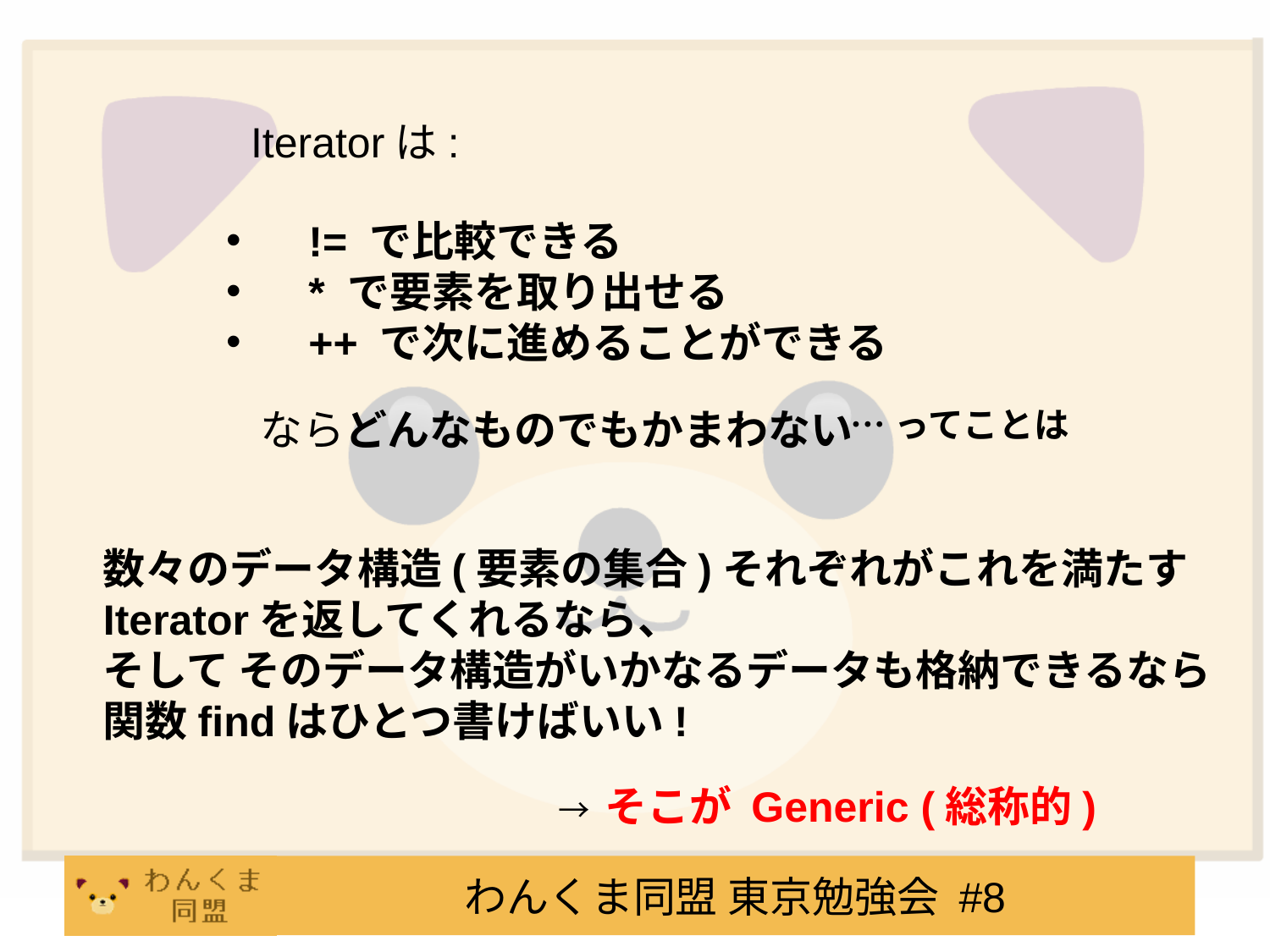

Iteratorは:
　!= で比較できる
　* で要素を取り出せる
　++ で次に進めることができる
ならどんなものでもかまわない
…ってことは
数々のデータ構造(要素の集合)それぞれがこれを満たす
Iteratorを返してくれるなら、
そして そのデータ構造がいかなるデータも格納できるなら
関数findはひとつ書けばいい!
→ そこが Generic (総称的)